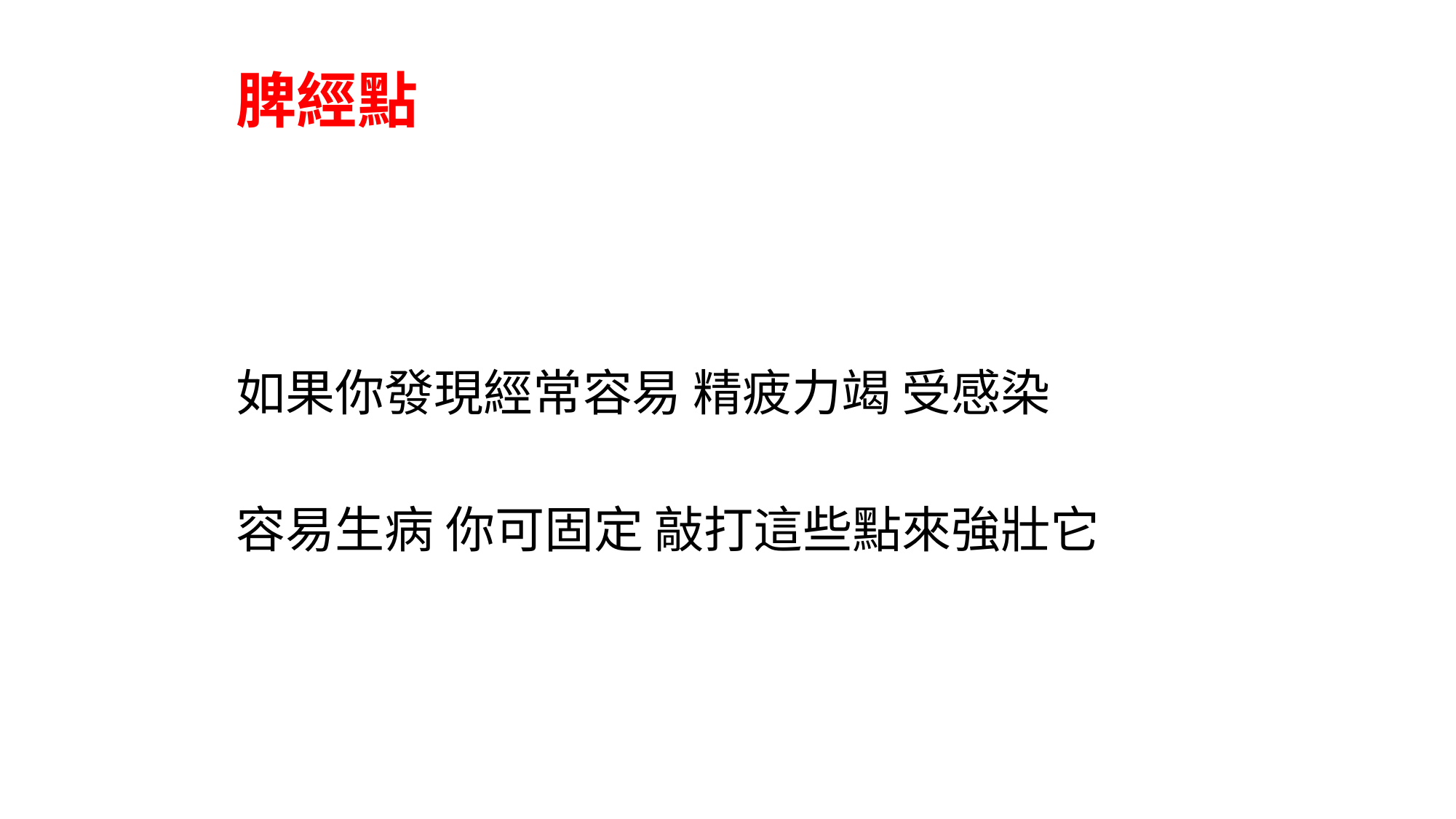

# 脾經點
如果你發現經常容易 精疲力竭 受感染

容易生病 你可固定 敲打這些點來強壯它